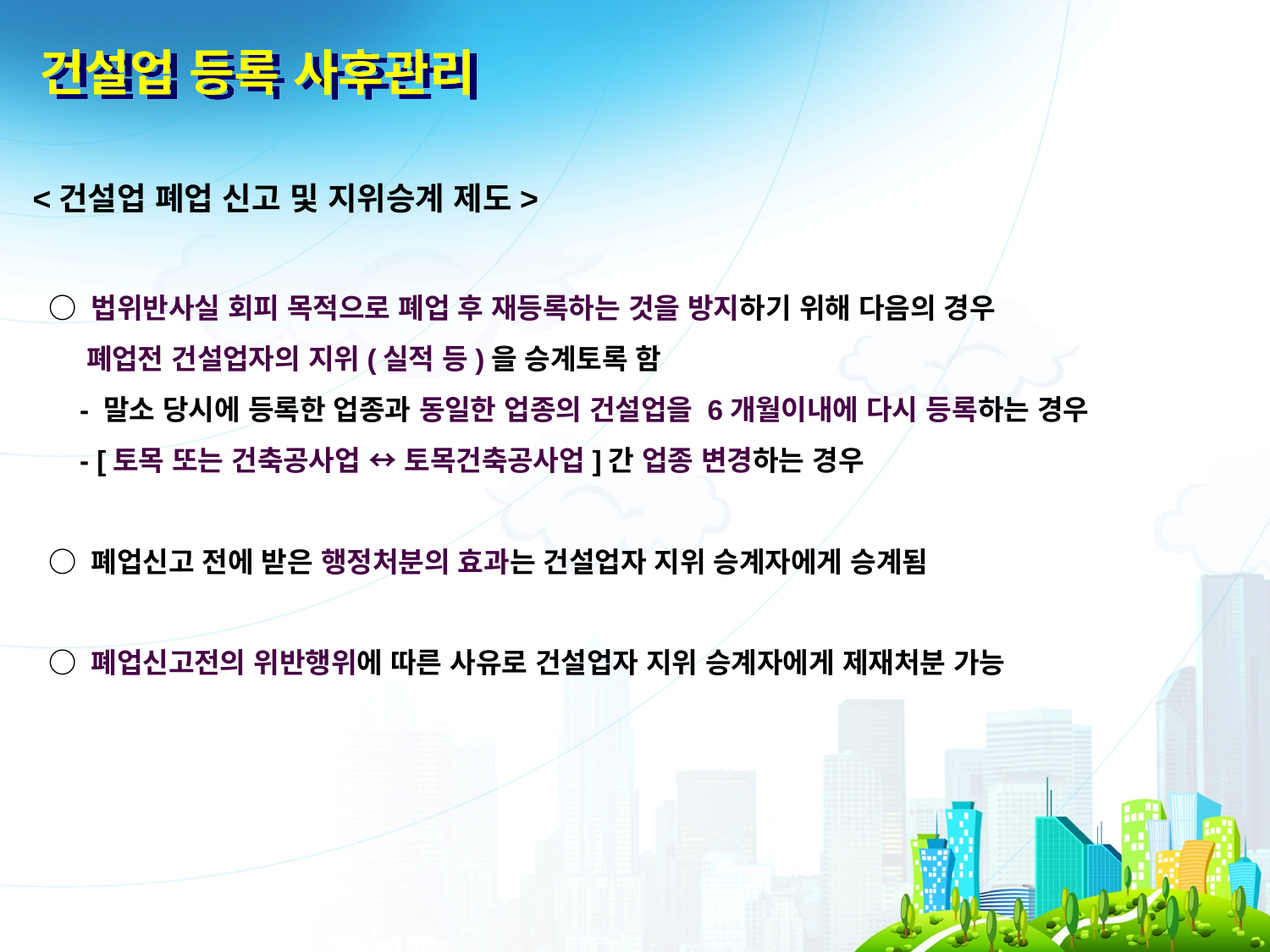

건설업 등록 사후관리
<건설업 폐업 신고 및 지위승계 제도>

  ○ 법위반사실 회피 목적으로 폐업 후 재등록하는 것을 방지하기 위해 다음의 경우
      폐업전 건설업자의 지위(실적 등)을 승계토록 함
      - 말소 당시에 등록한 업종과 동일한 업종의 건설업을 6개월이내에 다시 등록하는 경우
      - [토목 또는 건축공사업 ↔ 토목건축공사업]간 업종 변경하는 경우

  ○ 폐업신고 전에 받은 행정처분의 효과는 건설업자 지위 승계자에게 승계됨

  ○ 폐업신고전의 위반행위에 따른 사유로 건설업자 지위 승계자에게 제재처분 가능